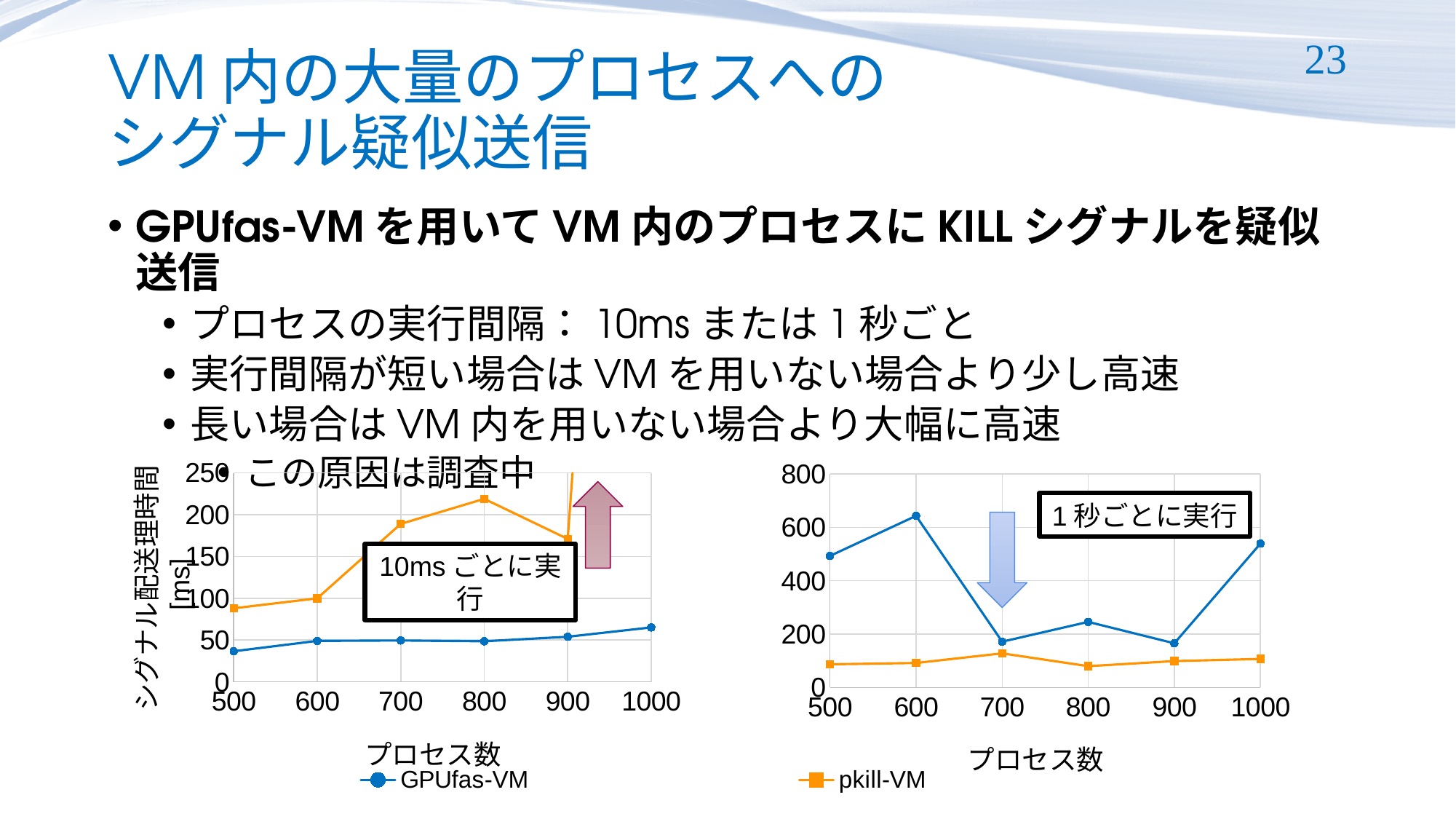

# VM内の大量のプロセスへの シグナル疑似送信
23
GPUfas-VMを用いてVM内のプロセスにKILLシグナルを疑似送信
プロセスの実行間隔：10msまたは1秒ごと
実行間隔が短い場合はVMを用いない場合より少し高速
長い場合はVM内を用いない場合より大幅に高速
この原因は調査中

### Chart

| Category | GPUfas-VM | pkill-VM |
|---|---|---|

### Chart

| Category | GPUfas-VM(SIGKILL) | pkill-VM(SIGKILL) |
|---|---|---|
1秒ごとに実行

10msごとに実行